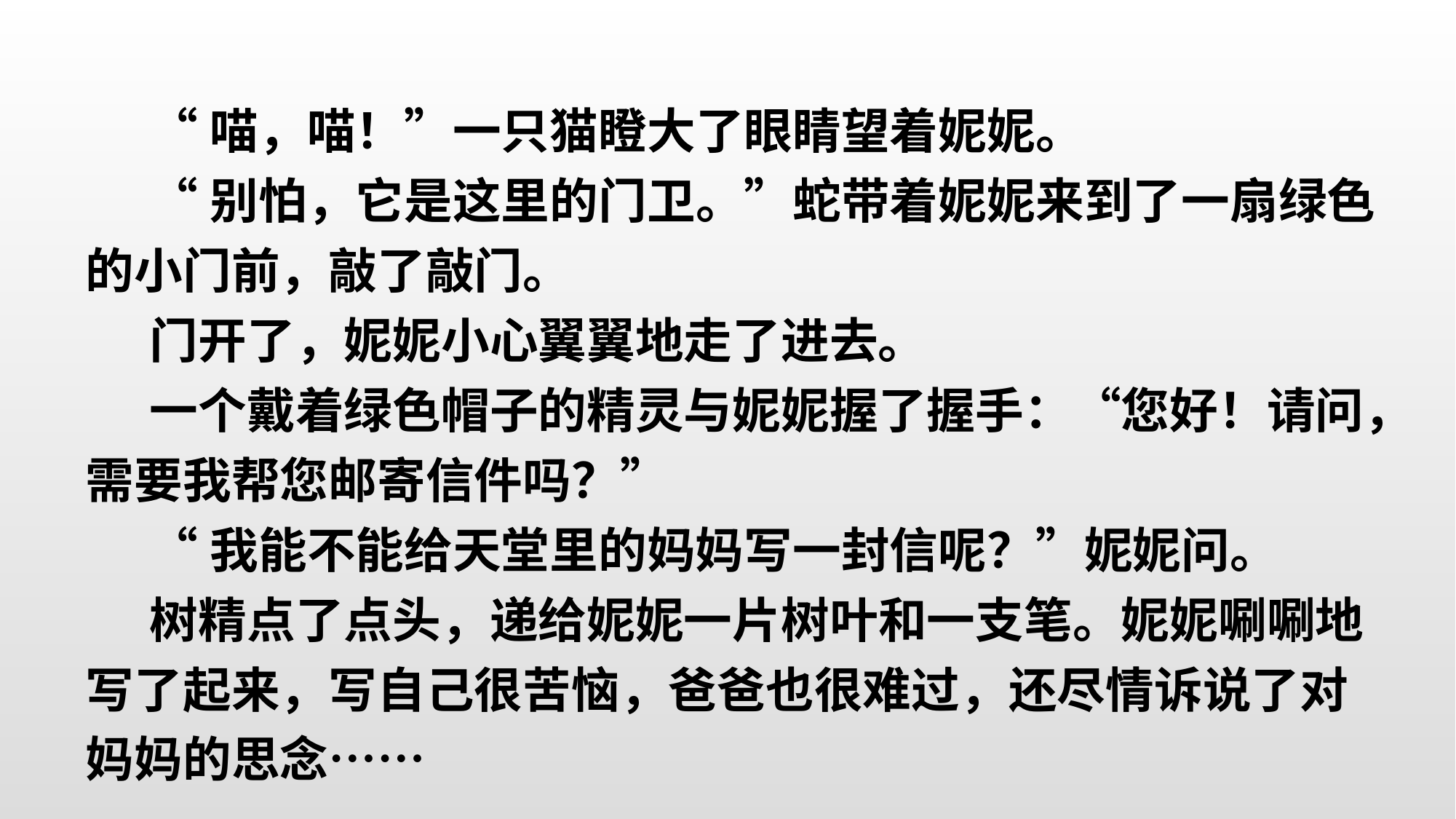

“喵，喵！”一只猫瞪大了眼睛望着妮妮。
“别怕，它是这里的门卫。”蛇带着妮妮来到了一扇绿色的小门前，敲了敲门。
门开了，妮妮小心翼翼地走了进去。
一个戴着绿色帽子的精灵与妮妮握了握手：“您好！请问，需要我帮您邮寄信件吗？”
“我能不能给天堂里的妈妈写一封信呢？”妮妮问。
树精点了点头，递给妮妮一片树叶和一支笔。妮妮唰唰地写了起来，写自己很苦恼，爸爸也很难过，还尽情诉说了对妈妈的思念……